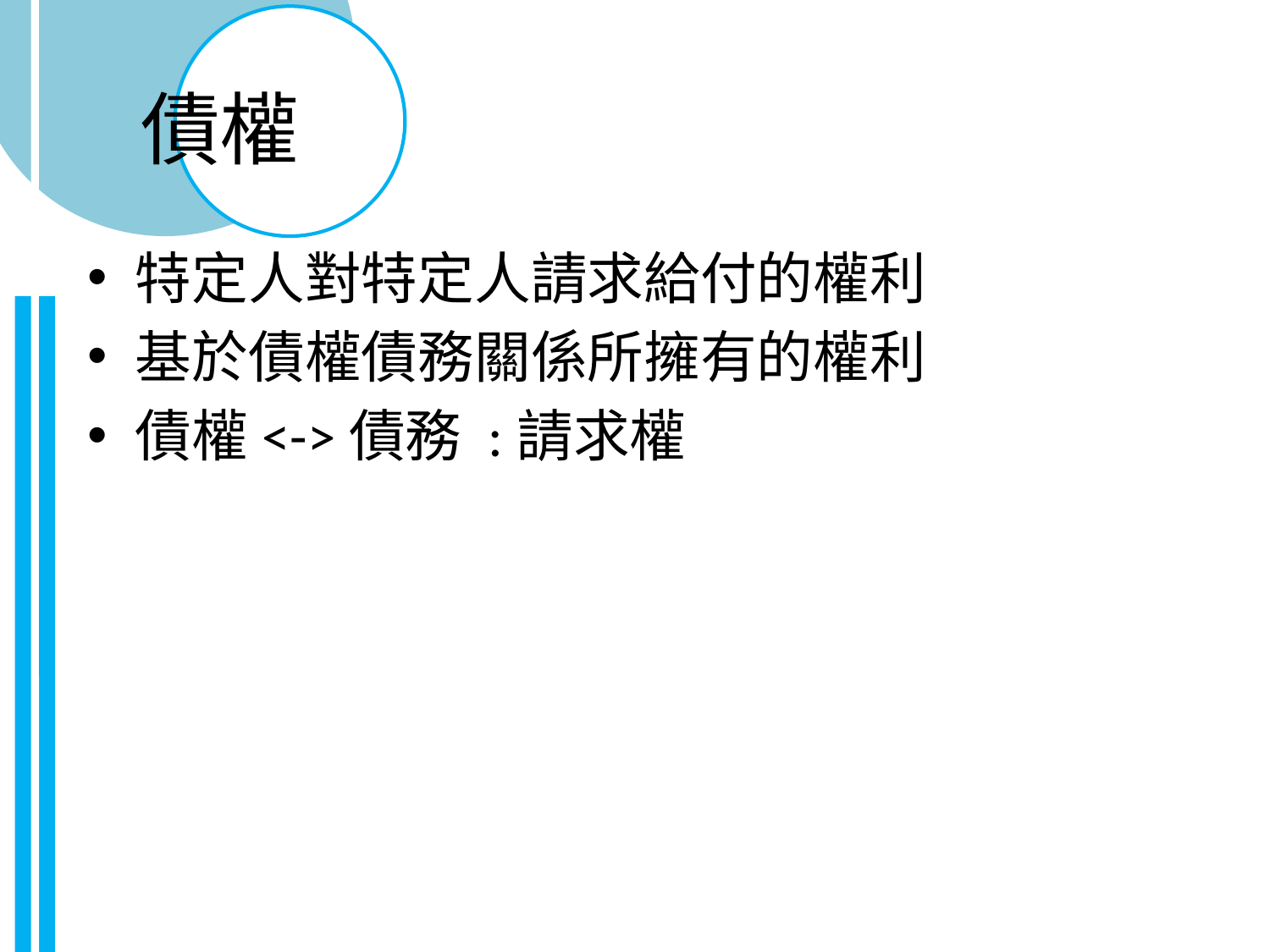

# 債權
特定人對特定人請求給付的權利
基於債權債務關係所擁有的權利
債權<->債務 :請求權